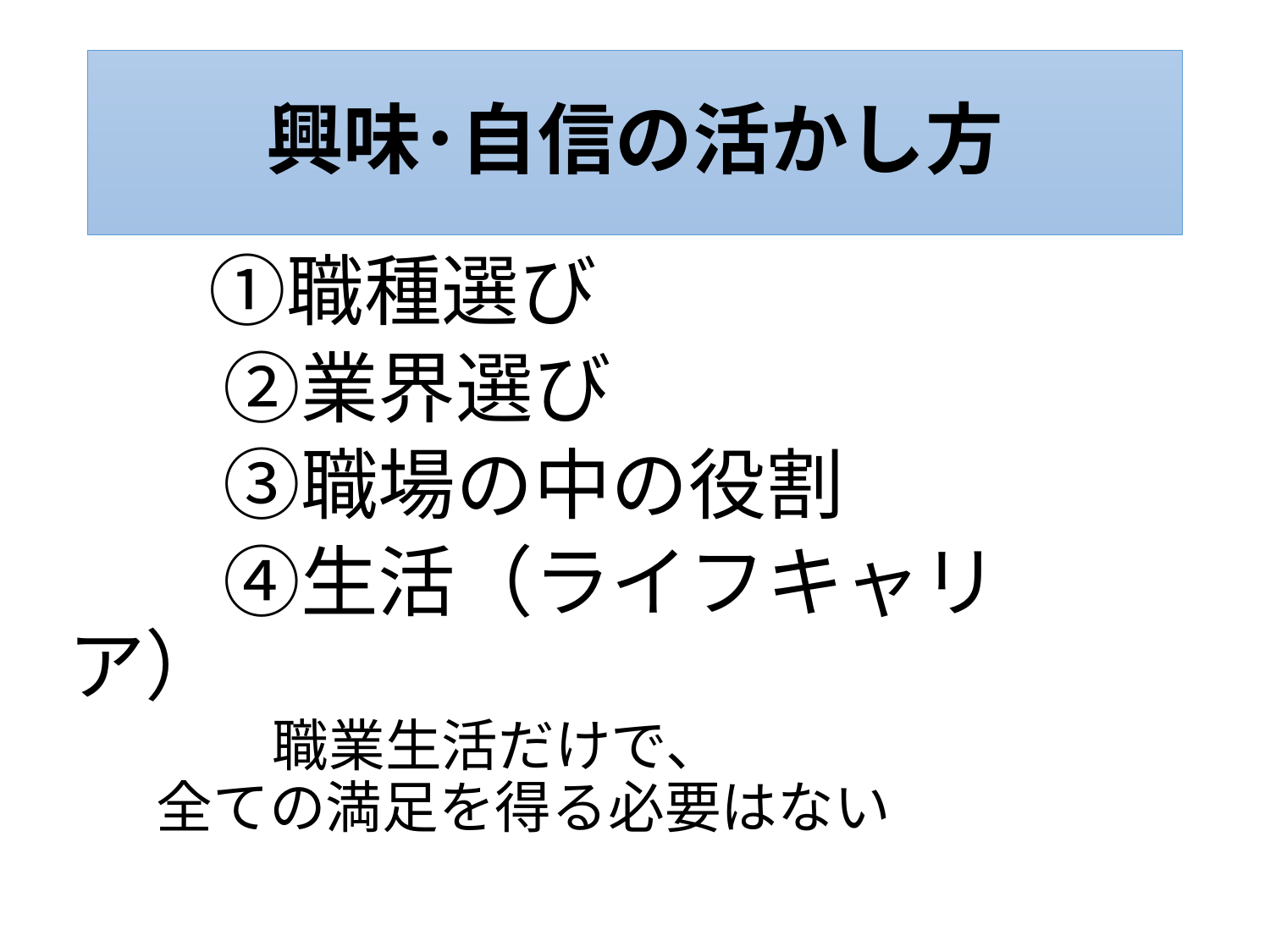

# 興味･自信の活かし方
　　 ①職種選び
　　②業界選び
　　③職場の中の役割
　　④生活（ライフキャリア）
　　　 職業生活だけで、
       全ての満足を得る必要はない